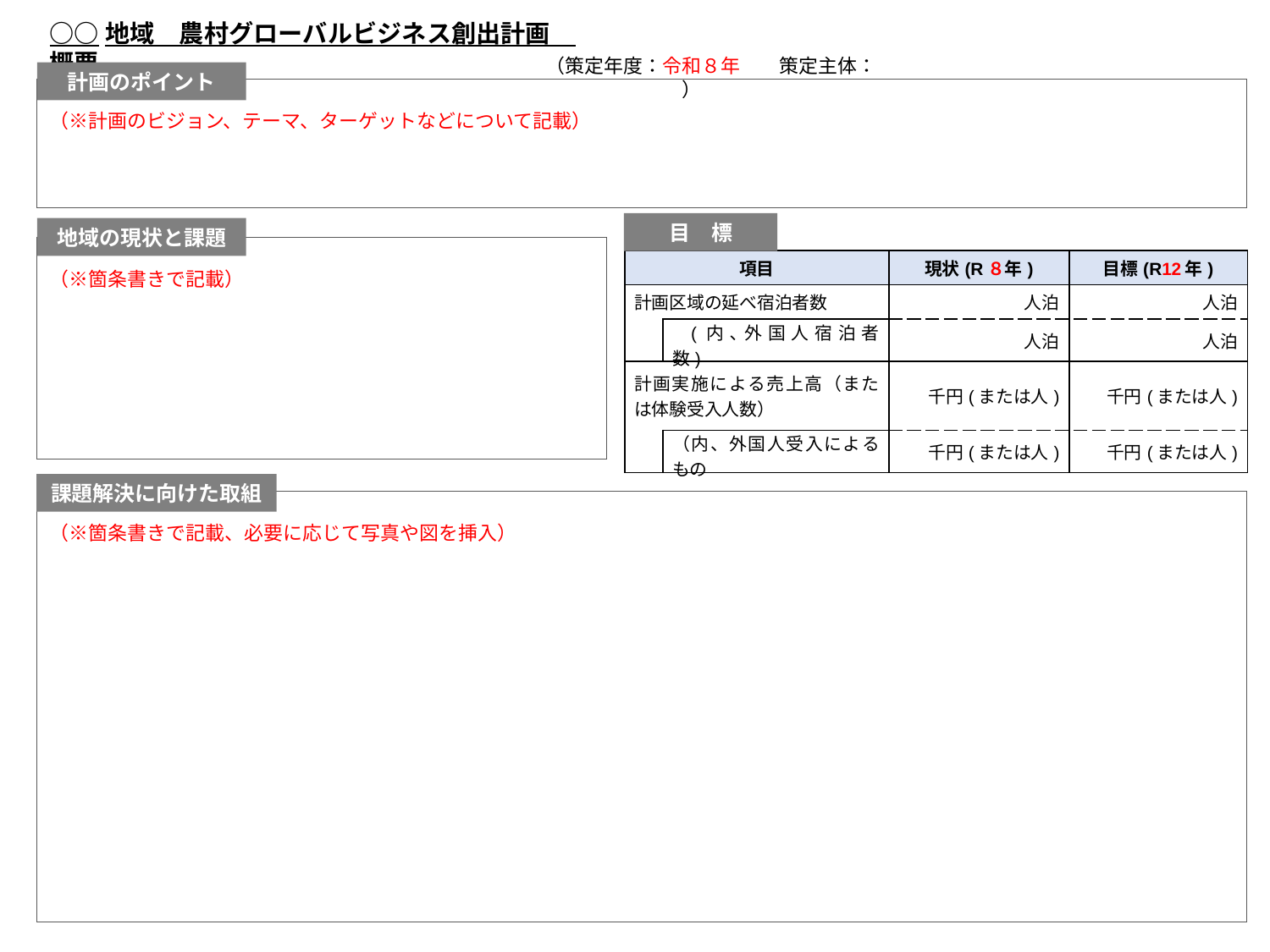

○○地域　農村グローバルビジネス創出計画　概要
（策定年度：令和８年　　策定主体：　　　　　　　　　　　　　　　　　　　　　）
計画のポイント

（※計画のビジョン、テーマ、ターゲットなどについて記載）

目　標
地域の現状と課題

（※箇条書きで記載）

| 項目 |  | 現状(R８年) | 目標(R12年) |
| --- | --- | --- | --- |
| 計画区域の延べ宿泊者数 |  | 人泊 | 人泊 |
|  | (内､外国人宿泊者数) | 人泊 | 人泊 |
| 計画実施による売上高（または体験受入人数） |  | 千円(または人) | 千円(または人) |
|  | （内、外国人受入によるもの | 千円(または人) | 千円(または人) |
課題解決に向けた取組

（※箇条書きで記載、必要に応じて写真や図を挿入）